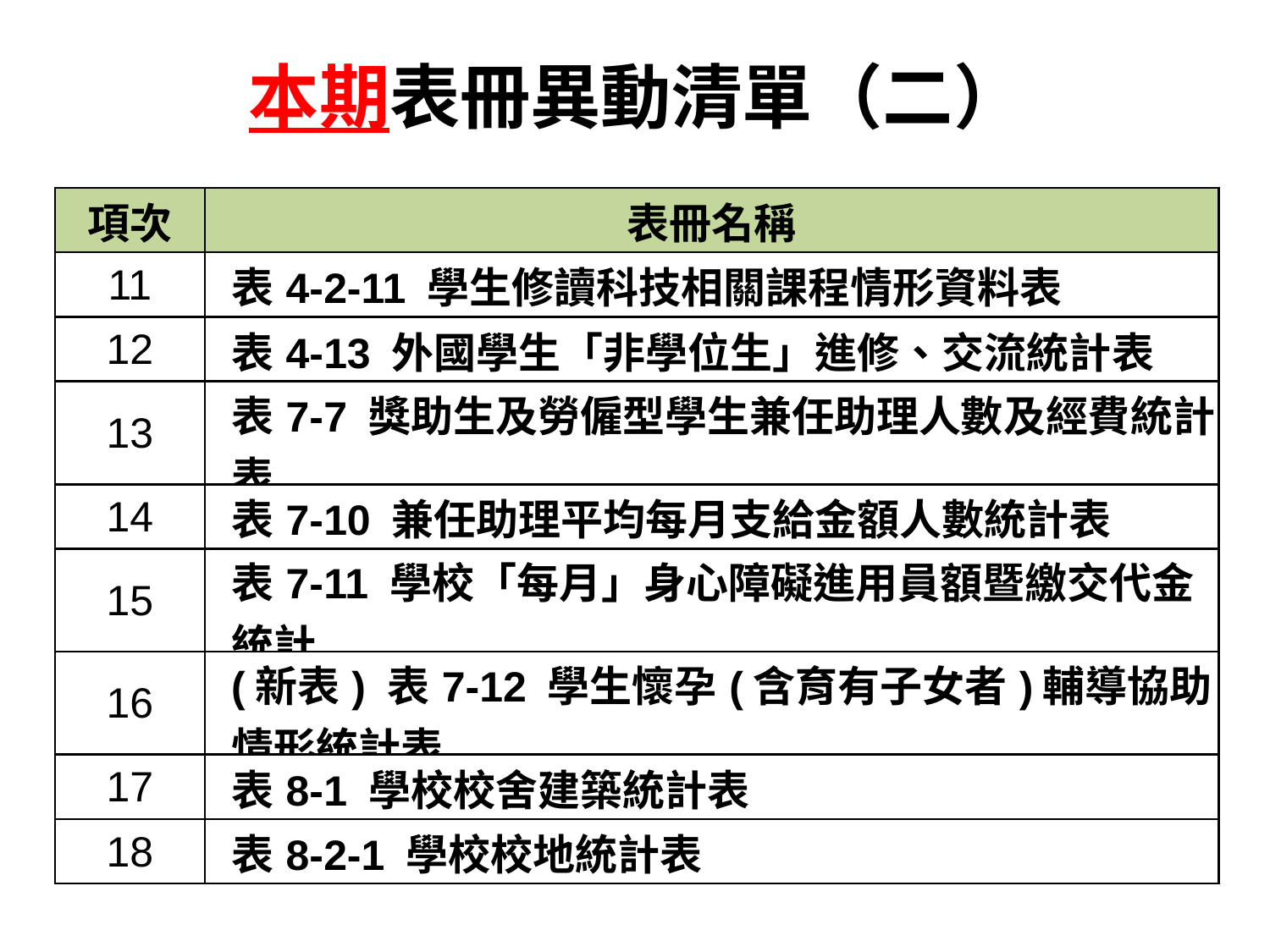

本期表冊異動清單（二）
| 項次 | 表冊名稱 |
| --- | --- |
| 11 | 表4-2-11 學生修讀科技相關課程情形資料表 |
| 12 | 表4-13 外國學生「非學位生」進修、交流統計表 |
| 13 | 表7-7 獎助生及勞僱型學生兼任助理人數及經費統計表 |
| 14 | 表7-10 兼任助理平均每月支給金額人數統計表 |
| 15 | 表7-11 學校「每月」身心障礙進用員額暨繳交代金統計 |
| 16 | (新表) 表7-12 學生懷孕(含育有子女者)輔導協助情形統計表 |
| 17 | 表8-1 學校校舍建築統計表 |
| 18 | 表8-2-1 學校校地統計表 |